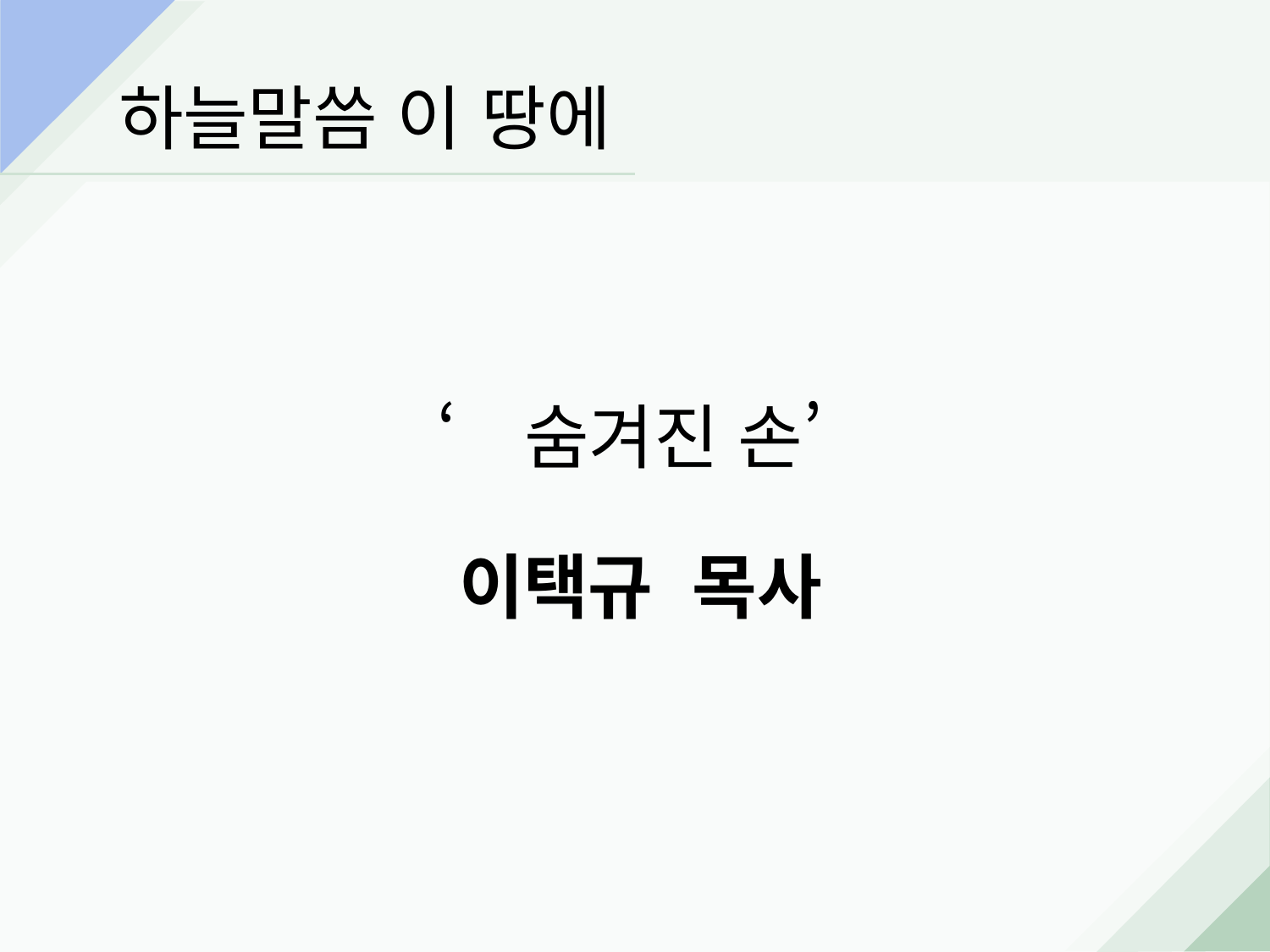

하늘말씀 이 땅에

‘숨겨진 손’
이택규  목사